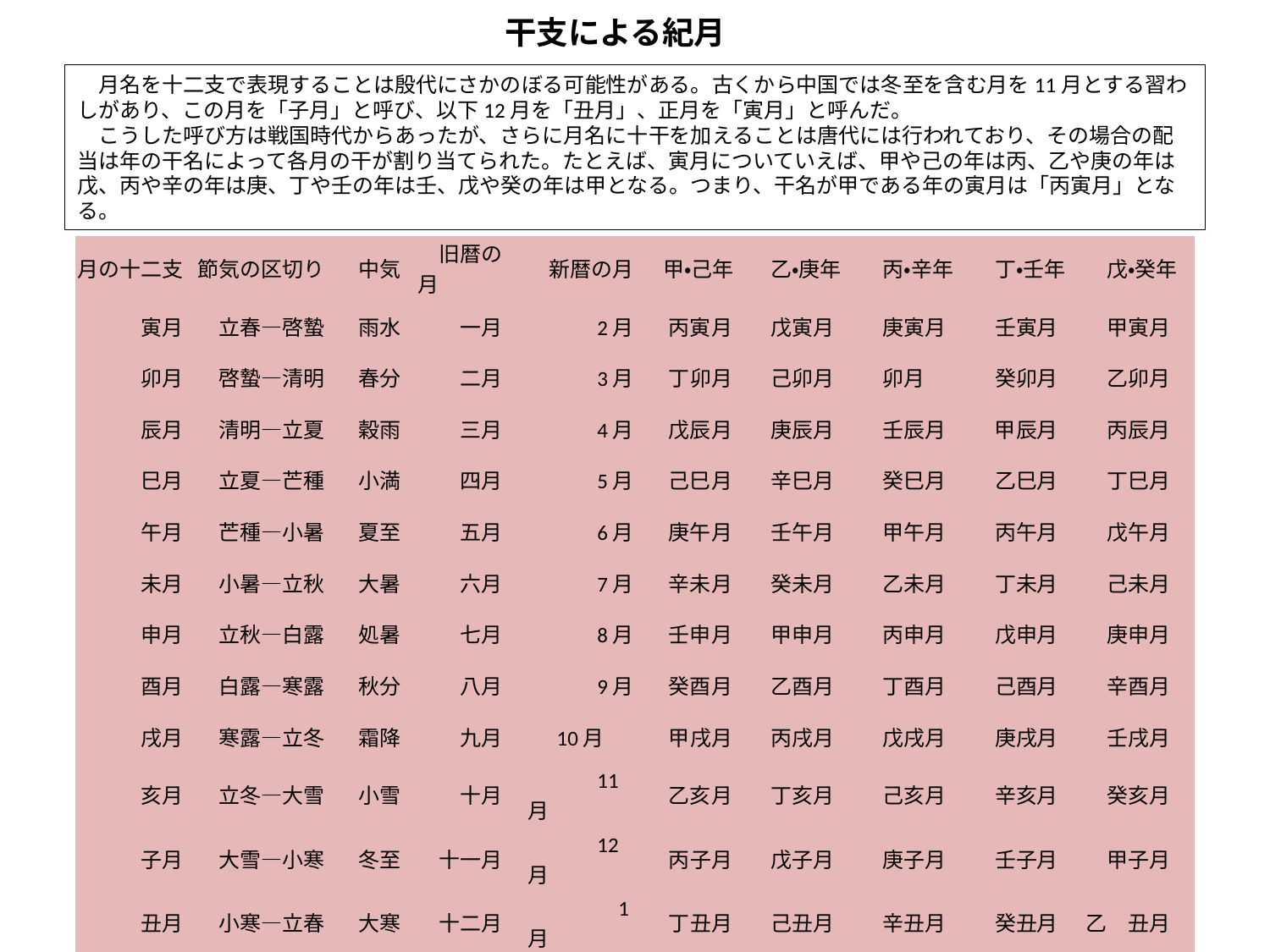

干支による紀月
　月名を十二支で表現することは殷代にさかのぼる可能性がある。古くから中国では冬至を含む月を11月とする習わしがあり、この月を「子月」と呼び、以下12月を「丑月」、正月を「寅月」と呼んだ。
　こうした呼び方は戦国時代からあったが、さらに月名に十干を加えることは唐代には行われており、その場合の配当は年の干名によって各月の干が割り当てられた。たとえば、寅月についていえば、甲や己の年は丙、乙や庚の年は戊、丙や辛の年は庚、丁や壬の年は壬、戊や癸の年は甲となる。つまり、干名が甲である年の寅月は「丙寅月」となる。
| 月の十二支 | 節気の区切り | 中気 | 旧暦の月 | 新暦の月 | 甲・己年 | 乙・庚年 | 丙・辛年 | 丁・壬年 | 戊・癸年 |
| --- | --- | --- | --- | --- | --- | --- | --- | --- | --- |
| 寅月 | 立春—啓蟄 | 雨水 | 一月 | 2月 | 丙寅月 | 戊寅月 | 庚寅月 | 壬寅月 | 甲寅月 |
| 卯月 | 啓蟄—清明 | 春分 | 二月 | 3月 | 丁卯月 | 己卯月 | 卯月 | 癸卯月 | 乙卯月 |
| 辰月 | 清明—立夏 | 穀雨 | 三月 | 4月 | 戊辰月 | 庚辰月 | 壬辰月 | 甲辰月 | 丙辰月 |
| 巳月 | 立夏—芒種 | 小満 | 四月 | 5月 | 己巳月 | 辛巳月 | 癸巳月 | 乙巳月 | 丁巳月 |
| 午月 | 芒種—小暑 | 夏至 | 五月 | 6月 | 庚午月 | 壬午月 | 甲午月 | 丙午月 | 戊午月 |
| 未月 | 小暑—立秋 | 大暑 | 六月 | 7月 | 辛未月 | 癸未月 | 乙未月 | 丁未月 | 己未月 |
| 申月 | 立秋—白露 | 処暑 | 七月 | 8月 | 壬申月 | 甲申月 | 丙申月 | 戊申月 | 庚申月 |
| 酉月 | 白露—寒露 | 秋分 | 八月 | 9月 | 癸酉月 | 乙酉月 | 丁酉月 | 己酉月 | 辛酉月 |
| 戌月 | 寒露—立冬 | 霜降 | 九月 | 10月 | 甲戌月 | 丙戌月 | 戊戌月 | 庚戌月 | 壬戌月 |
| 亥月 | 立冬—大雪 | 小雪 | 十月 | 11月 | 乙亥月 | 丁亥月 | 己亥月 | 辛亥月 | 癸亥月 |
| 子月 | 大雪—小寒 | 冬至 | 十一月 | 12月 | 丙子月 | 戊子月 | 庚子月 | 壬子月 | 甲子月 |
| 丑月 | 小寒—立春 | 大寒 | 十二月 | 1月 | 丁丑月 | 己丑月 | 辛丑月 | 癸丑月 | 乙　丑月 |